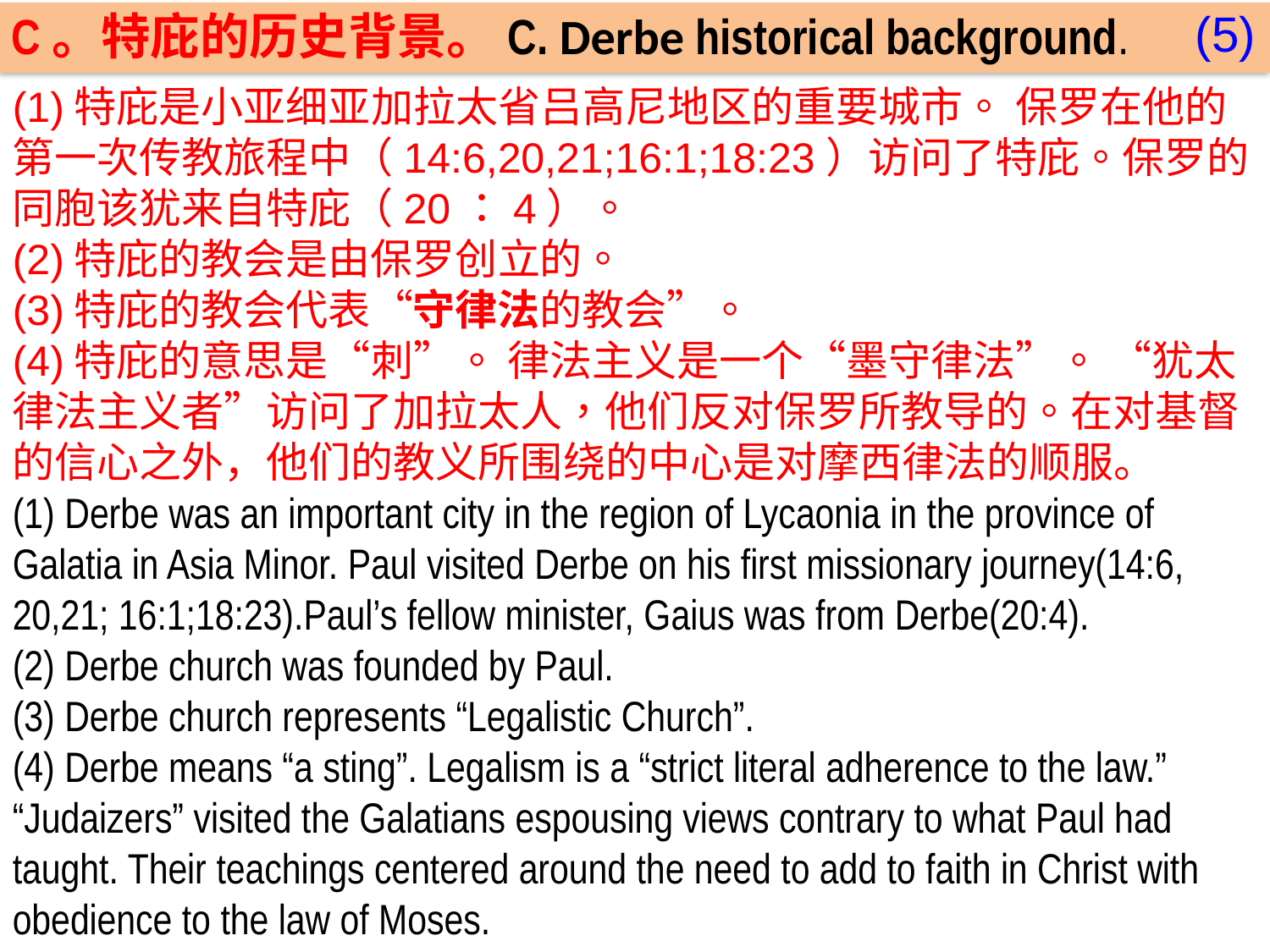

(5)
C。特庇的历史背景。C. Derbe historical background.

(1)特庇是小亚细亚加拉太省吕高尼地区的重要城市。 保罗在他的第一次传教旅程中（14:6,20,21;16:1;18:23）访问了特庇。保罗的同胞该犹来自特庇（20：4）。
(2)特庇的教会是由保罗创立的。
(3)特庇的教会代表“守律法的教会”。
(4)特庇的意思是“刺”。 律法主义是一个“墨守律法”。 “犹太律法主义者”访问了加拉太人，他们反对保罗所教导的。在对基督的信心之外，他们的教义所围绕的中心是对摩西律法的顺服。
(1) Derbe was an important city in the region of Lycaonia in the province of Galatia in Asia Minor. Paul visited Derbe on his first missionary journey(14:6, 20,21; 16:1;18:23).Paul’s fellow minister, Gaius was from Derbe(20:4).
(2) Derbe church was founded by Paul.
(3) Derbe church represents “Legalistic Church”.
(4) Derbe means “a sting”. Legalism is a “strict literal adherence to the law.” “Judaizers” visited the Galatians espousing views contrary to what Paul had taught. Their teachings centered around the need to add to faith in Christ with obedience to the law of Moses.